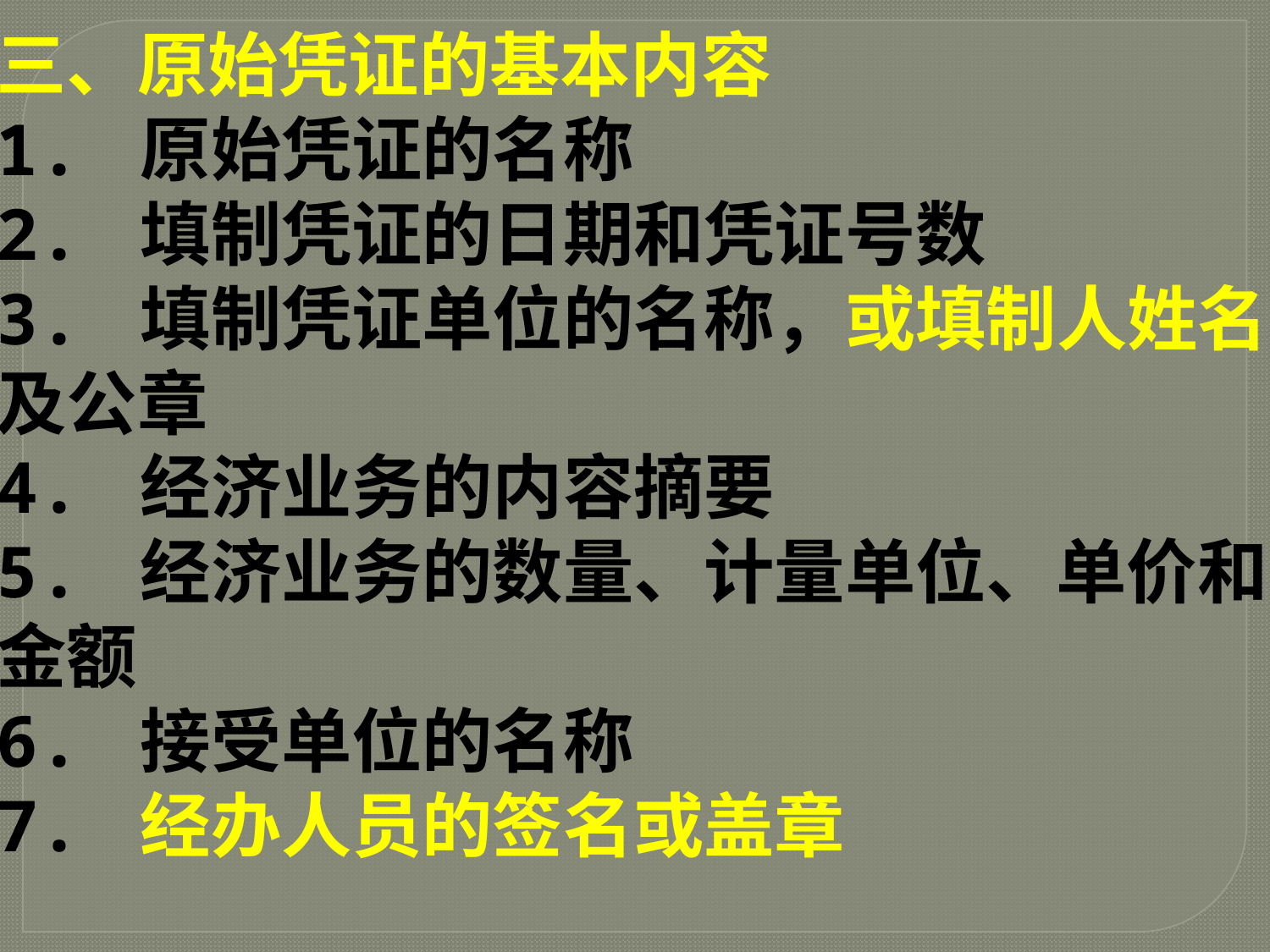

三、原始凭证的基本内容
1. 原始凭证的名称
2. 填制凭证的日期和凭证号数
3. 填制凭证单位的名称，或填制人姓名
及公章
4. 经济业务的内容摘要
5. 经济业务的数量、计量单位、单价和
金额
6. 接受单位的名称
7. 经办人员的签名或盖章